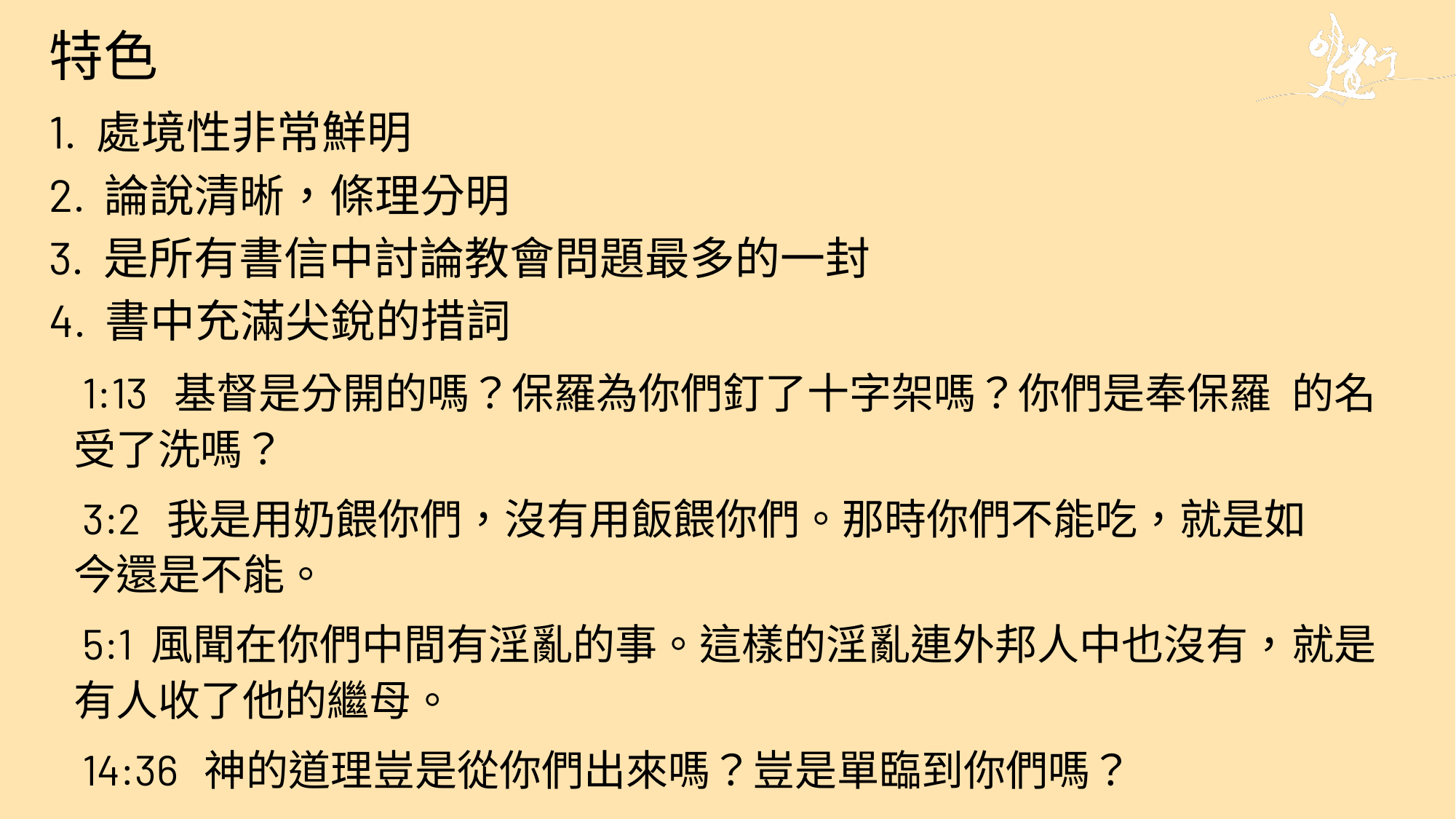

特色
1. 處境性非常鮮明
2. 論說清晰，條理分明
3. 是所有書信中討論教會問題最多的一封
4. 書中充滿尖銳的措詞
	 1:13  基督是分開的嗎？保羅為你們釘了十字架嗎？你們是奉保羅	的名受了洗嗎？
	 3:2  我是用奶餵你們，沒有用飯餵你們。那時你們不能吃，就是如	今還是不能。
	 5:1 風聞在你們中間有淫亂的事。這樣的淫亂連外邦人中也沒有，	就是有人收了他的繼母。
	 14:36  神的道理豈是從你們出來嗎？豈是單臨到你們嗎？